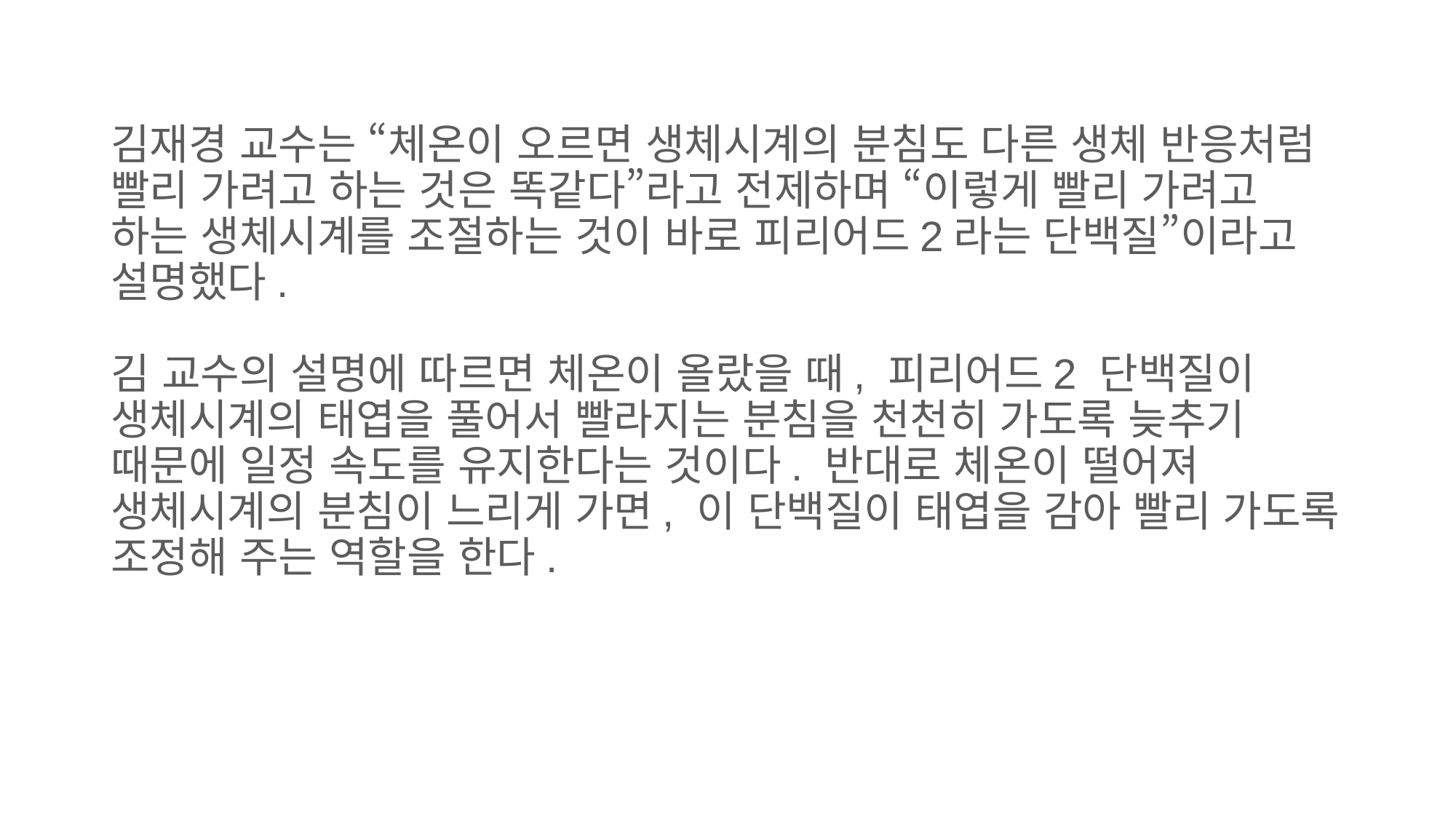

김재경 교수는 “체온이 오르면 생체시계의 분침도 다른 생체 반응처럼 빨리 가려고 하는 것은 똑같다”라고 전제하며 “이렇게 빨리 가려고 하는 생체시계를 조절하는 것이 바로 피리어드2라는 단백질”이라고 설명했다.
김 교수의 설명에 따르면 체온이 올랐을 때, 피리어드2 단백질이 생체시계의 태엽을 풀어서 빨라지는 분침을 천천히 가도록 늦추기 때문에 일정 속도를 유지한다는 것이다. 반대로 체온이 떨어져 생체시계의 분침이 느리게 가면, 이 단백질이 태엽을 감아 빨리 가도록 조정해 주는 역할을 한다.